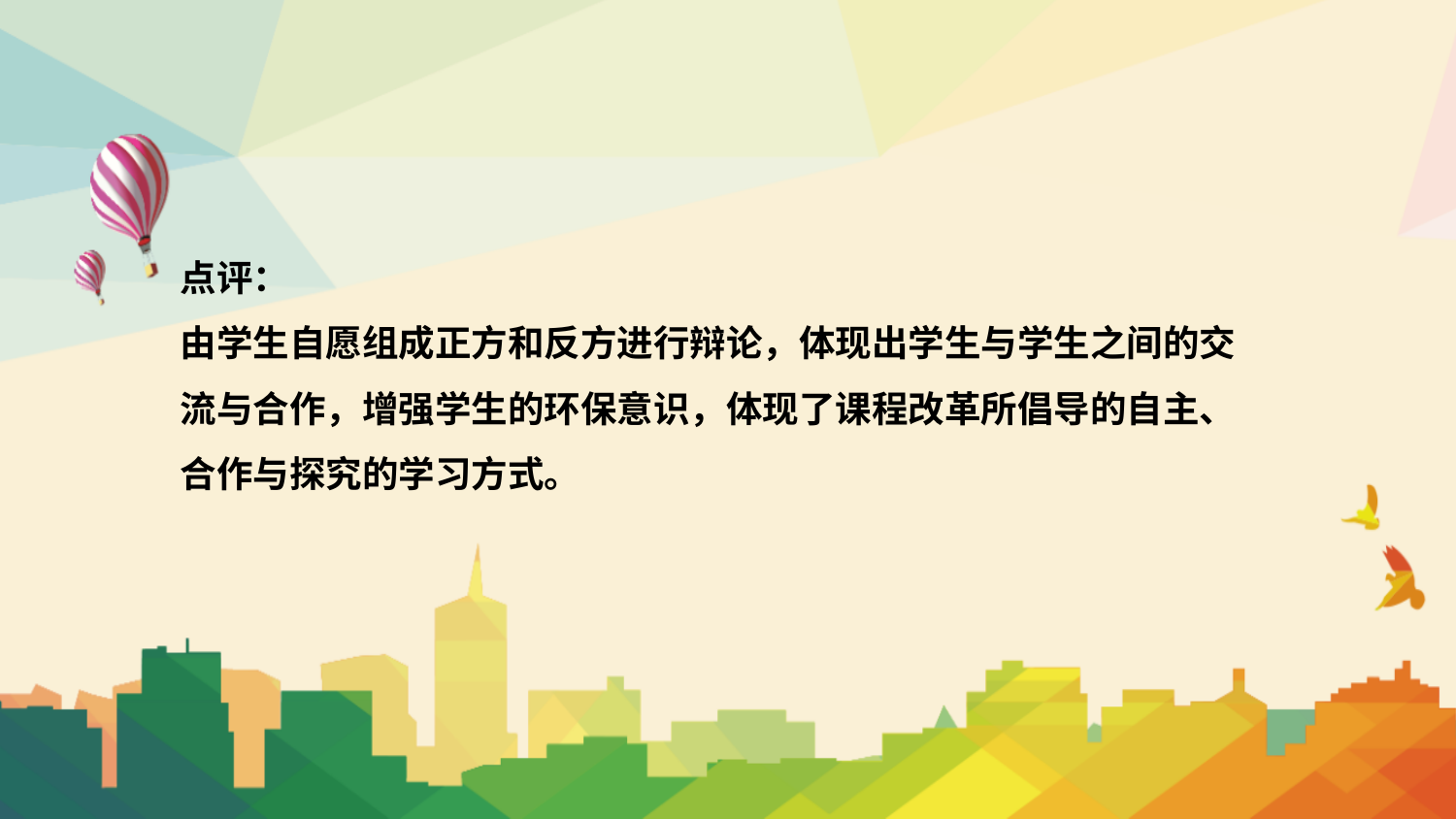

点评：
由学生自愿组成正方和反方进行辩论，体现出学生与学生之间的交流与合作，增强学生的环保意识，体现了课程改革所倡导的自主、合作与探究的学习方式。